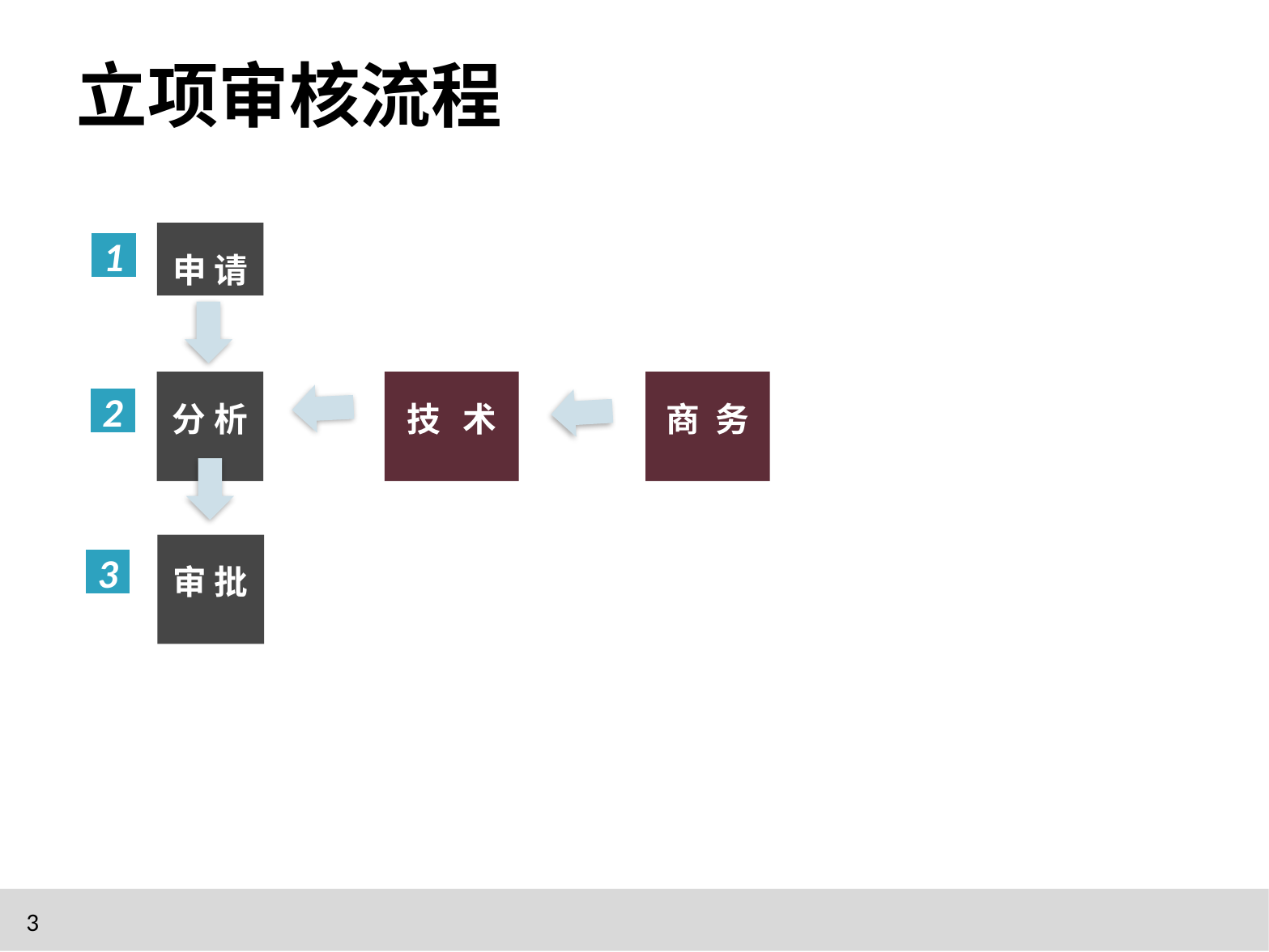

# 立项审核流程
申 请
1

分析
技术
商务

2

审批
3
3